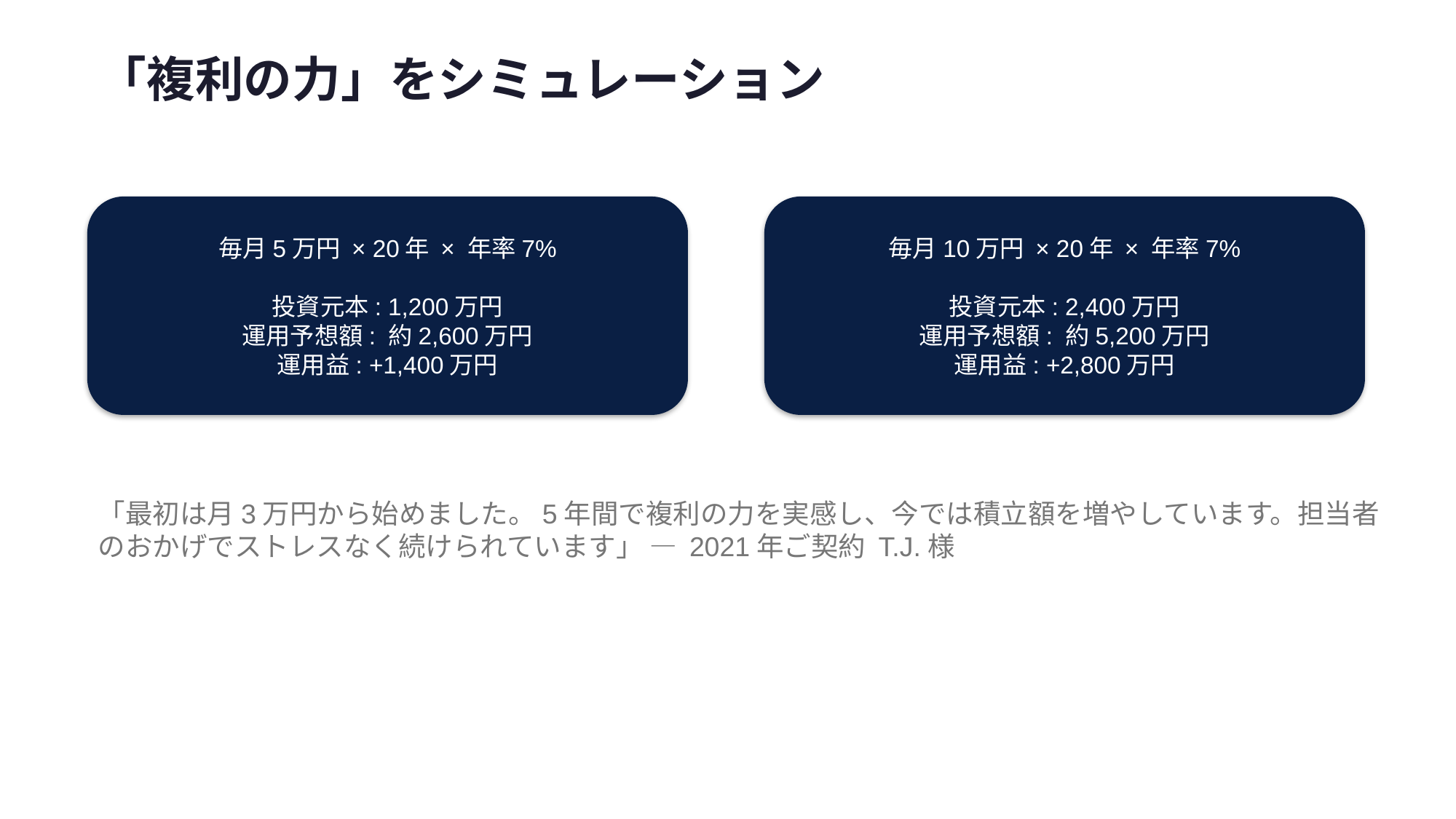

「複利の力」をシミュレーション
毎月5万円 × 20年 × 年率7%
投資元本: 1,200万円
運用予想額: 約2,600万円
運用益: +1,400万円
毎月10万円 × 20年 × 年率7%
投資元本: 2,400万円
運用予想額: 約5,200万円
運用益: +2,800万円
「最初は月3万円から始めました。5年間で複利の力を実感し、今では積立額を増やしています。担当者のおかげでストレスなく続けられています」 — 2021年ご契約 T.J.様